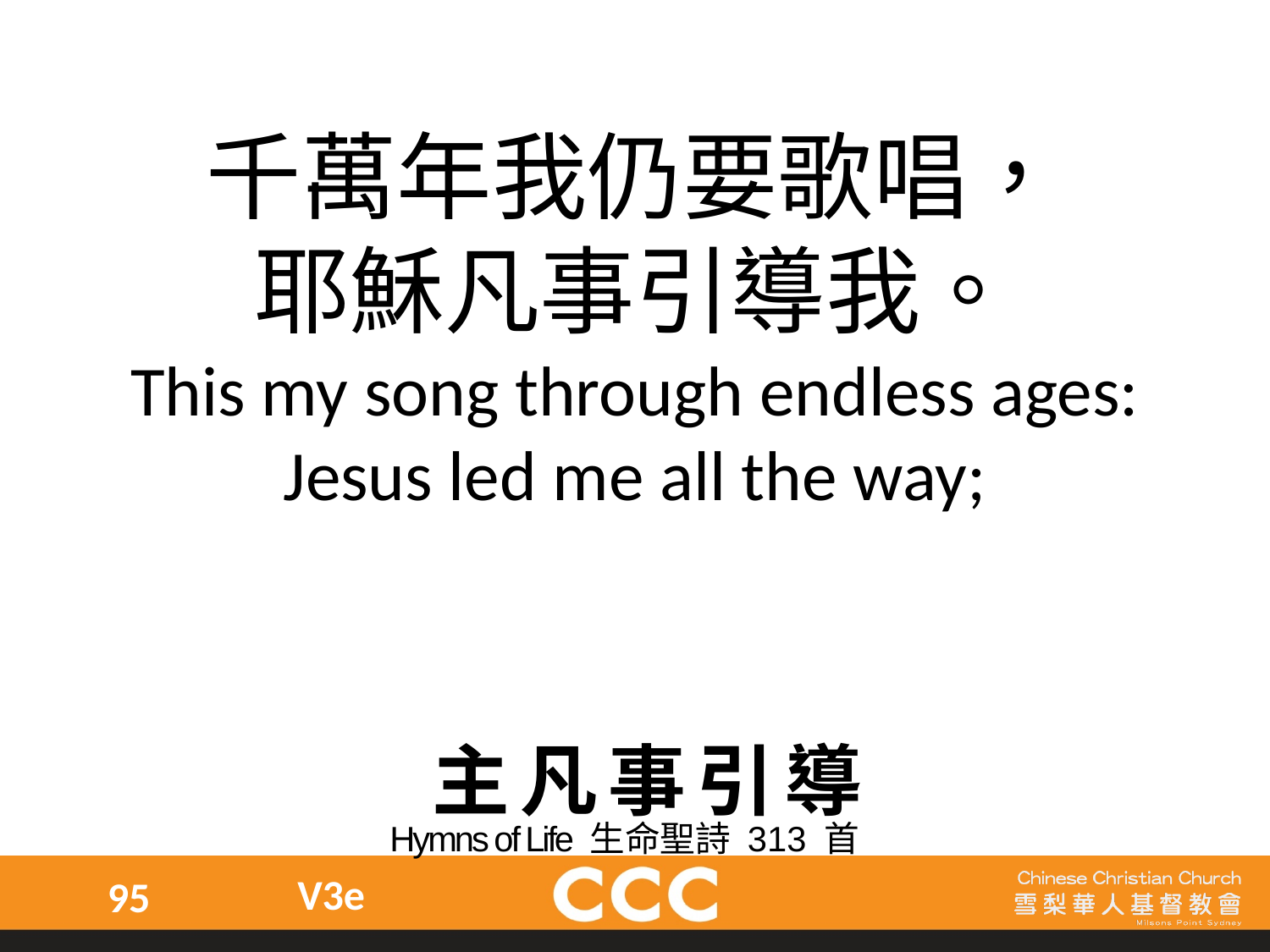

千萬年我仍要歌唱，
耶穌凡事引導我。
This my song through endless ages:
Jesus led me all the way;
主凡事引導
Hymns of Life 生命聖詩 313 首
V3e
95